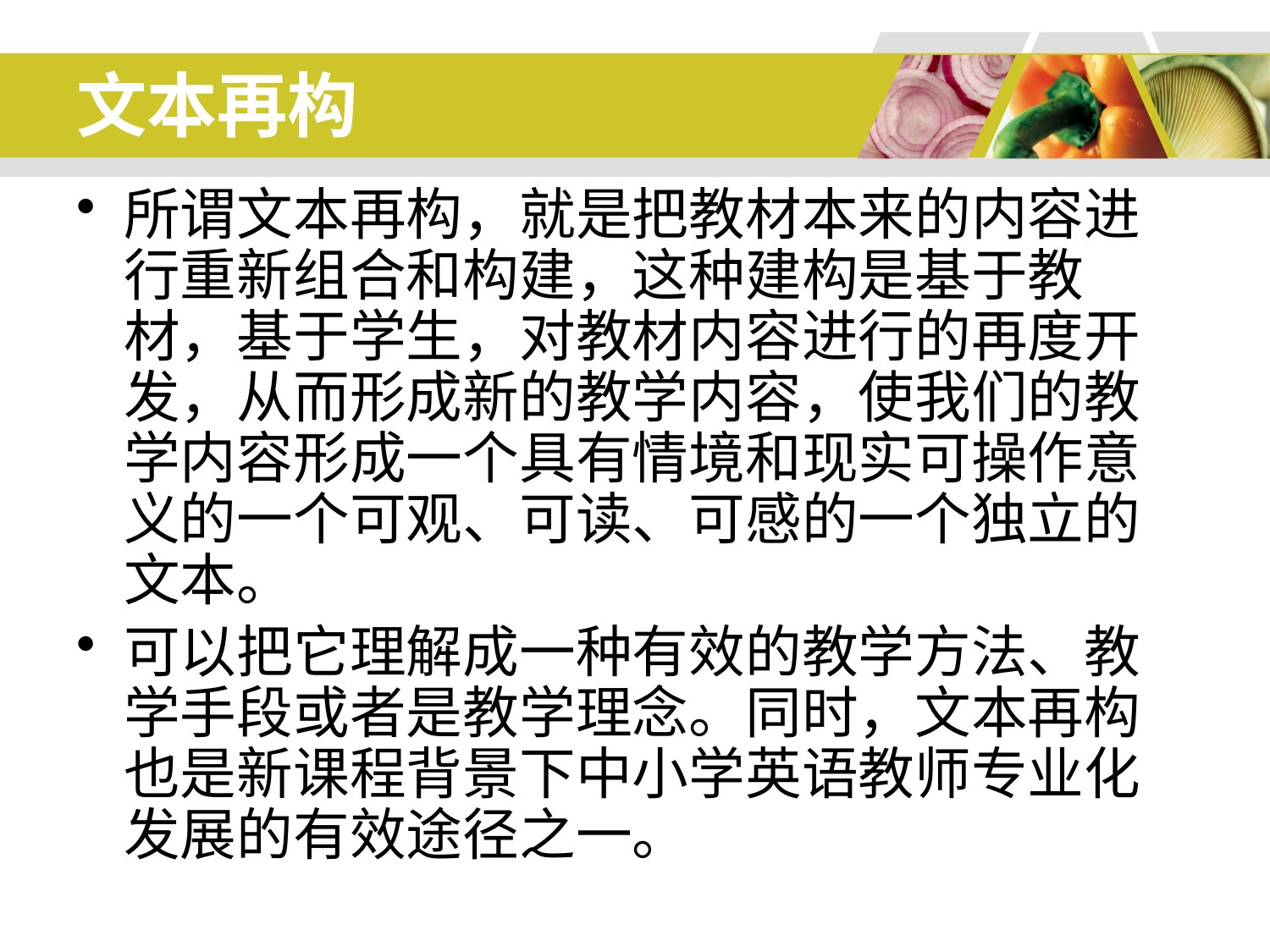

文本再构
所谓文本再构，就是把教材本来的内容进行重新组合和构建，这种建构是基于教材，基于学生，对教材内容进行的再度开发，从而形成新的教学内容，使我们的教学内容形成一个具有情境和现实可操作意义的一个可观、可读、可感的一个独立的文本。
可以把它理解成一种有效的教学方法、教学手段或者是教学理念。同时，文本再构也是新课程背景下中小学英语教师专业化发展的有效途径之一。